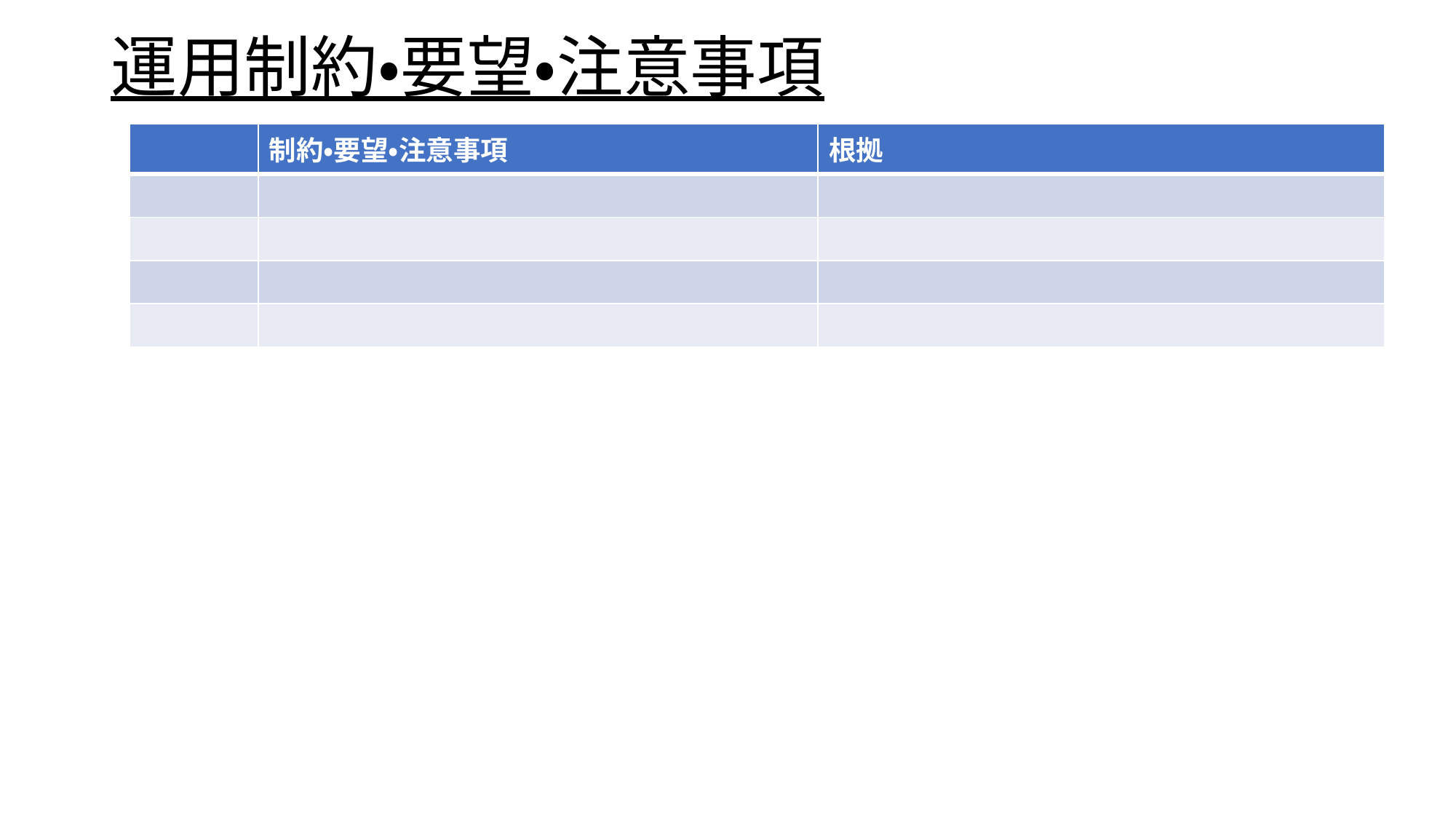

# 運用制約・要望・注意事項
|  | 制約・要望・注意事項 | 根拠 |
| --- | --- | --- |
|  |  |  |
|  |  |  |
|  |  |  |
|  |  |  |